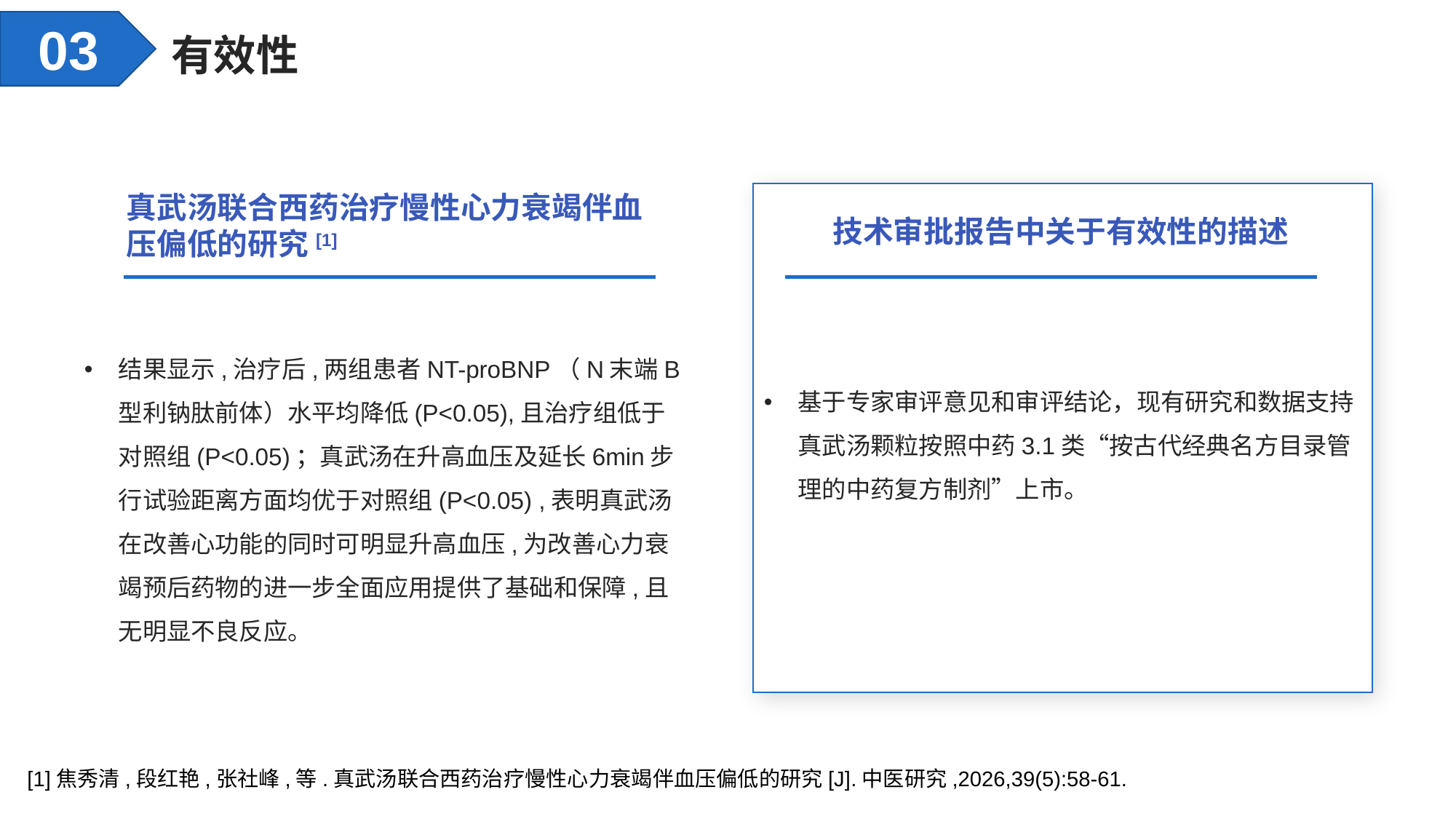

03
有效性
真武汤联合西药治疗慢性心力衰竭伴血压偏低的研究[1]
基于专家审评意见和审评结论，现有研究和数据支持真武汤颗粒按照中药3.1类“按古代经典名方目录管理的中药复方制剂”上市。
技术审批报告中关于有效性的描述
结果显示,治疗后,两组患者NT-proBNP（N末端B型利钠肽前体）水平均降低(P<0.05),且治疗组低于对照组(P<0.05)；真武汤在升高血压及延长6min步行试验距离方面均优于对照组(P<0.05) ,表明真武汤在改善心功能的同时可明显升高血压,为改善心力衰竭预后药物的进一步全面应用提供了基础和保障,且无明显不良反应。
[1]焦秀清,段红艳,张社峰,等.真武汤联合西药治疗慢性心力衰竭伴血压偏低的研究[J].中医研究,2026,39(5):58-61.